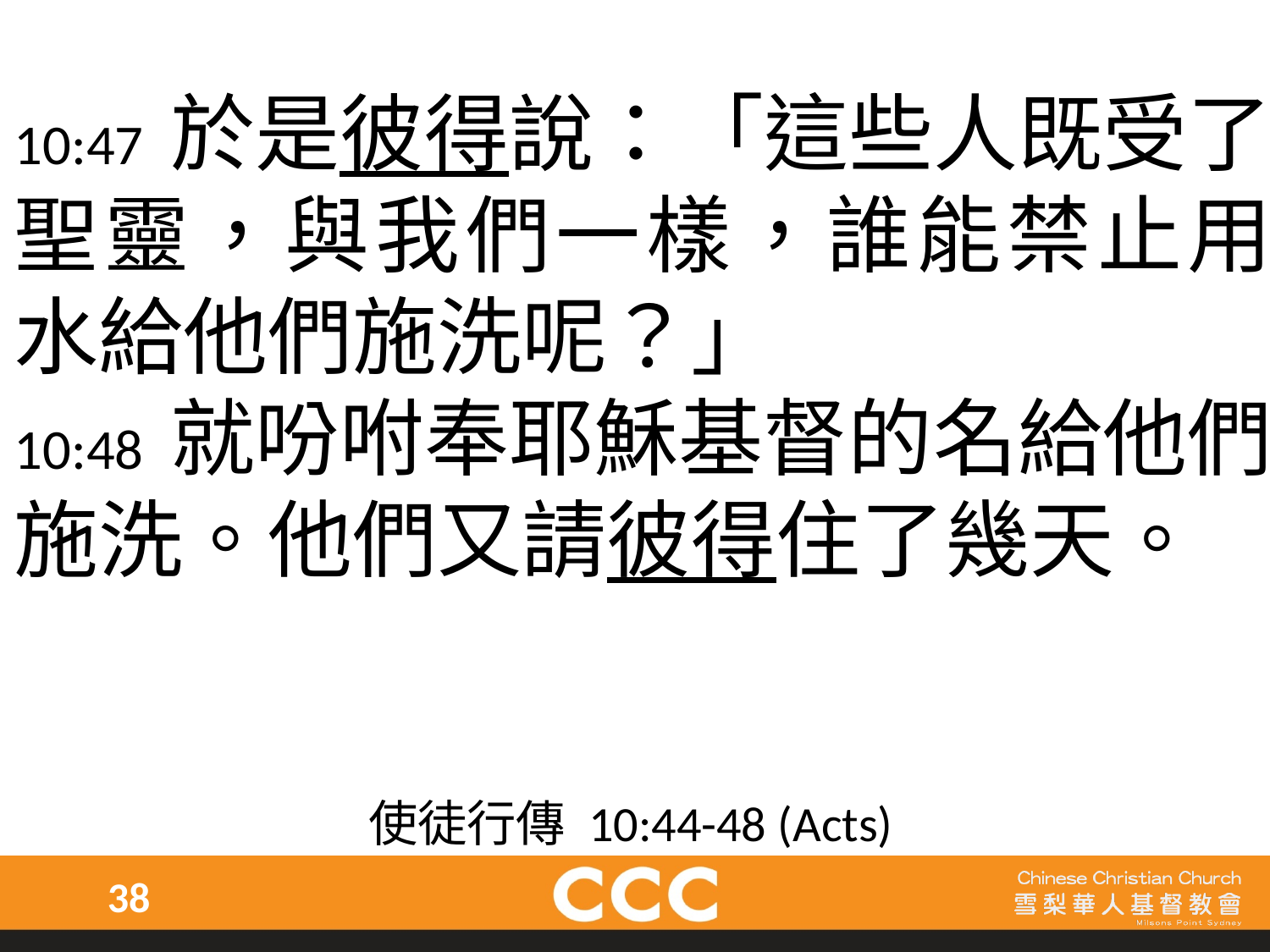

10:47 於是彼得說：「這些人既受了聖靈，與我們一樣，誰能禁止用水給他們施洗呢？」
10:48 就吩咐奉耶穌基督的名給他們施洗。他們又請彼得住了幾天。
使徒行傳 10:44-48 (Acts)
38